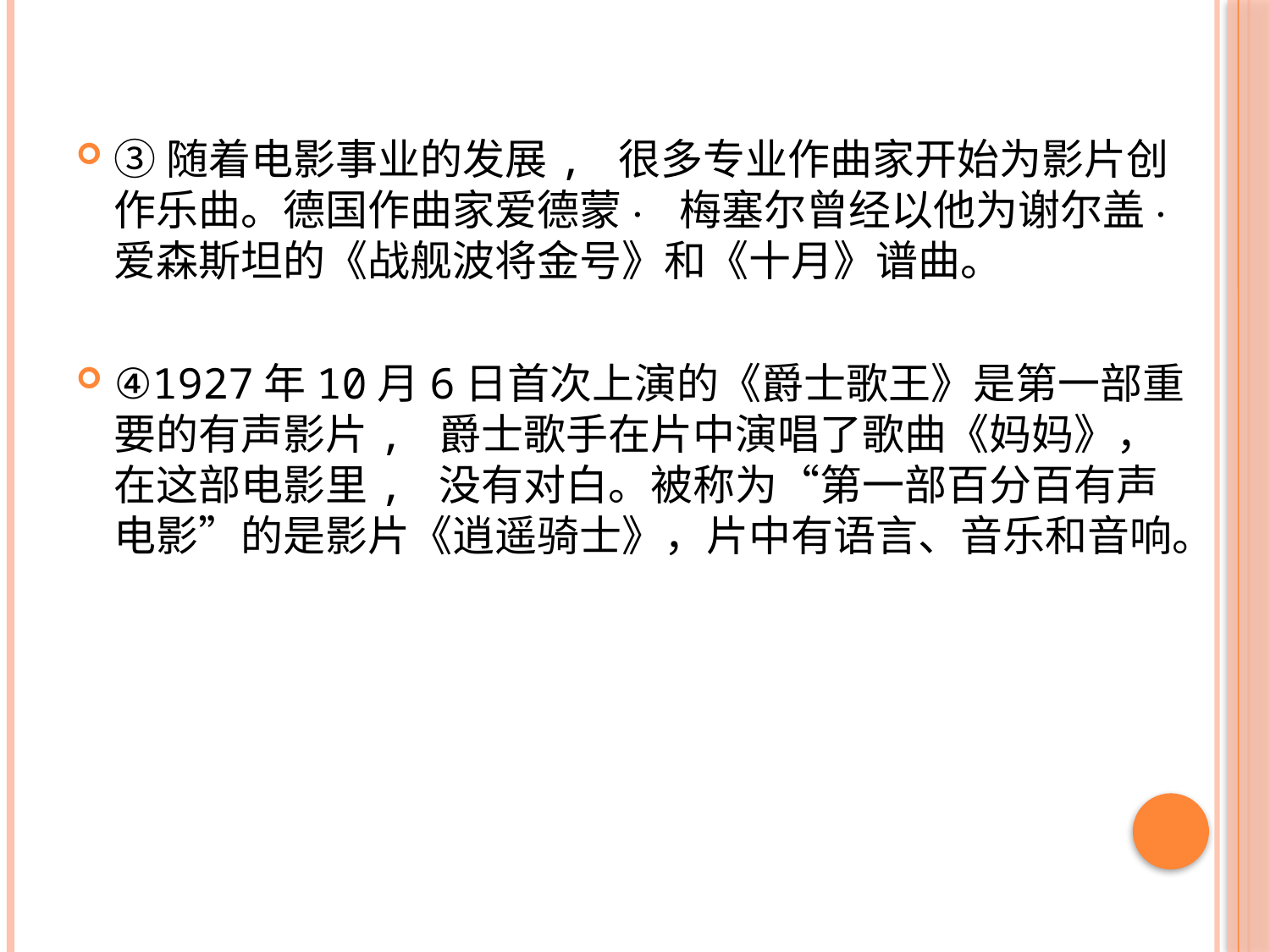

#
③随着电影事业的发展, 很多专业作曲家开始为影片创作乐曲。德国作曲家爱德蒙· 梅塞尔曾经以他为谢尔盖· 爱森斯坦的《战舰波将金号》和《十月》谱曲。

④1927年10月6日首次上演的《爵士歌王》是第一部重要的有声影片, 爵士歌手在片中演唱了歌曲《妈妈》，在这部电影里, 没有对白。被称为“第一部百分百有声电影”的是影片《逍遥骑士》，片中有语言、音乐和音响。